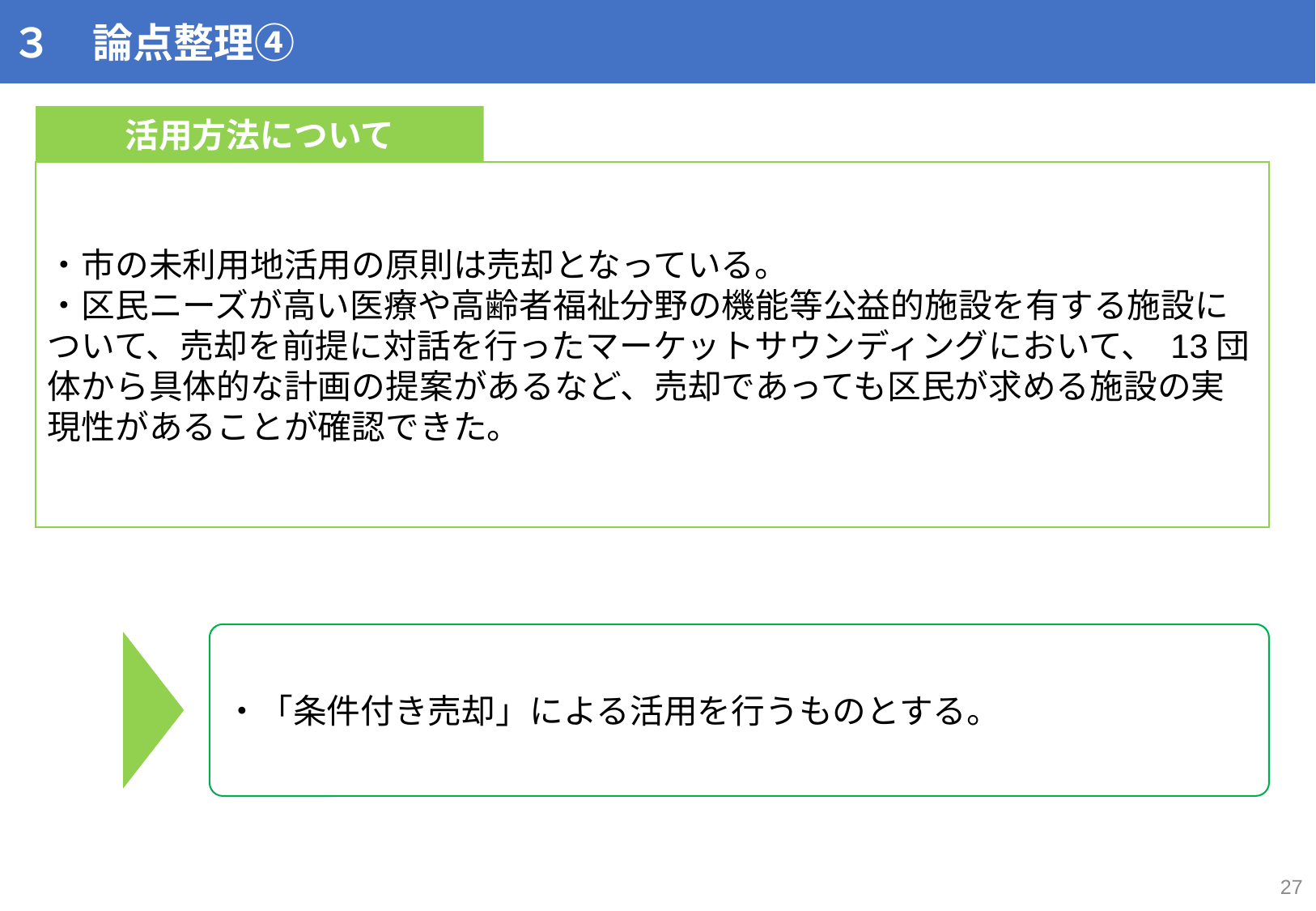

３　論点整理④
活用方法について
・市の未利用地活用の原則は売却となっている。
・区民ニーズが高い医療や高齢者福祉分野の機能等公益的施設を有する施設について、売却を前提に対話を行ったマーケットサウンディングにおいて、 13団体から具体的な計画の提案があるなど、売却であっても区民が求める施設の実現性があることが確認できた。
・「条件付き売却」による活用を行うものとする。

27